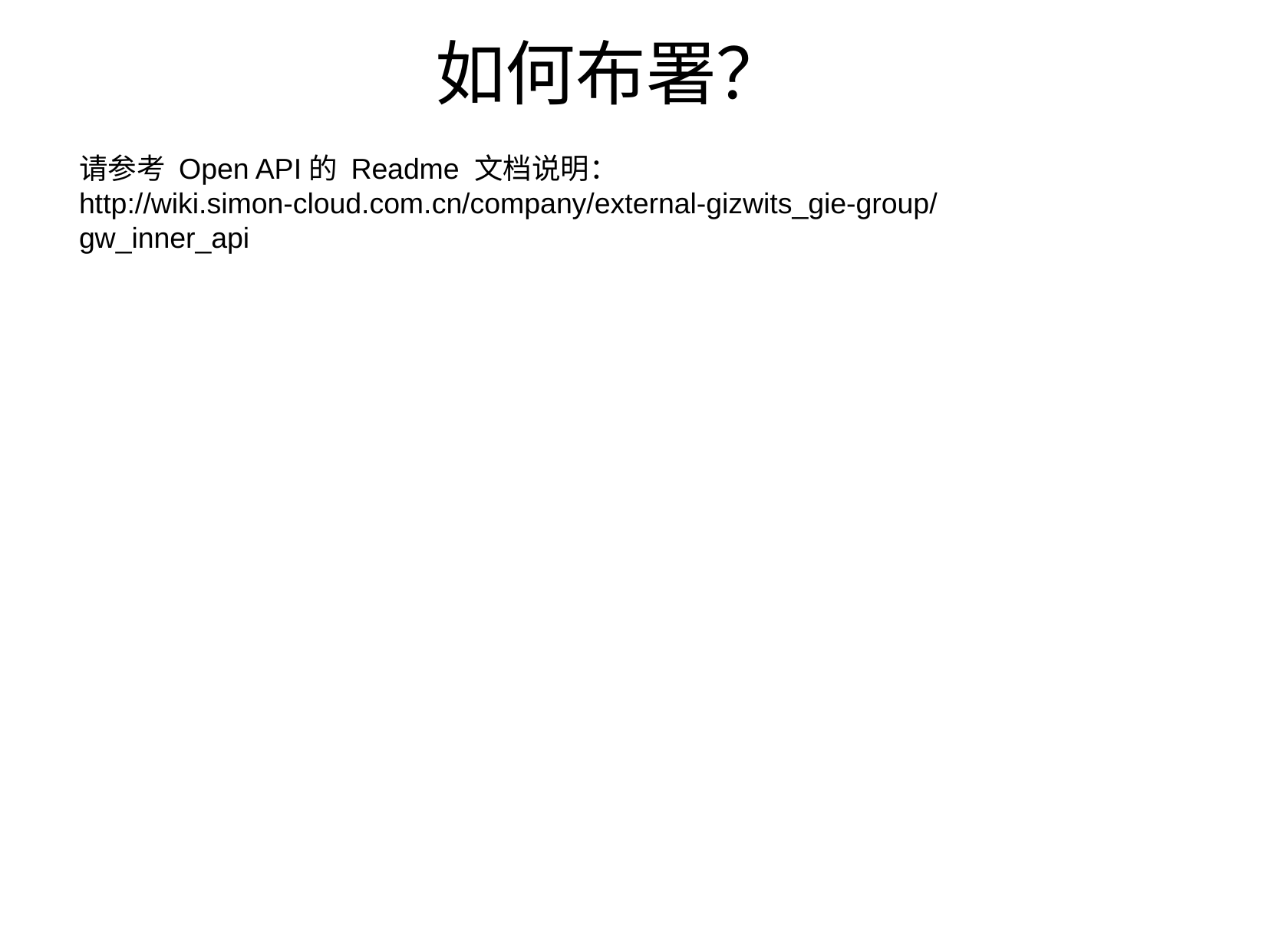

如何布署？
请参考 Open API的 Readme 文档说明：
http://wiki.simon-cloud.com.cn/company/external-gizwits_gie-group/gw_inner_api